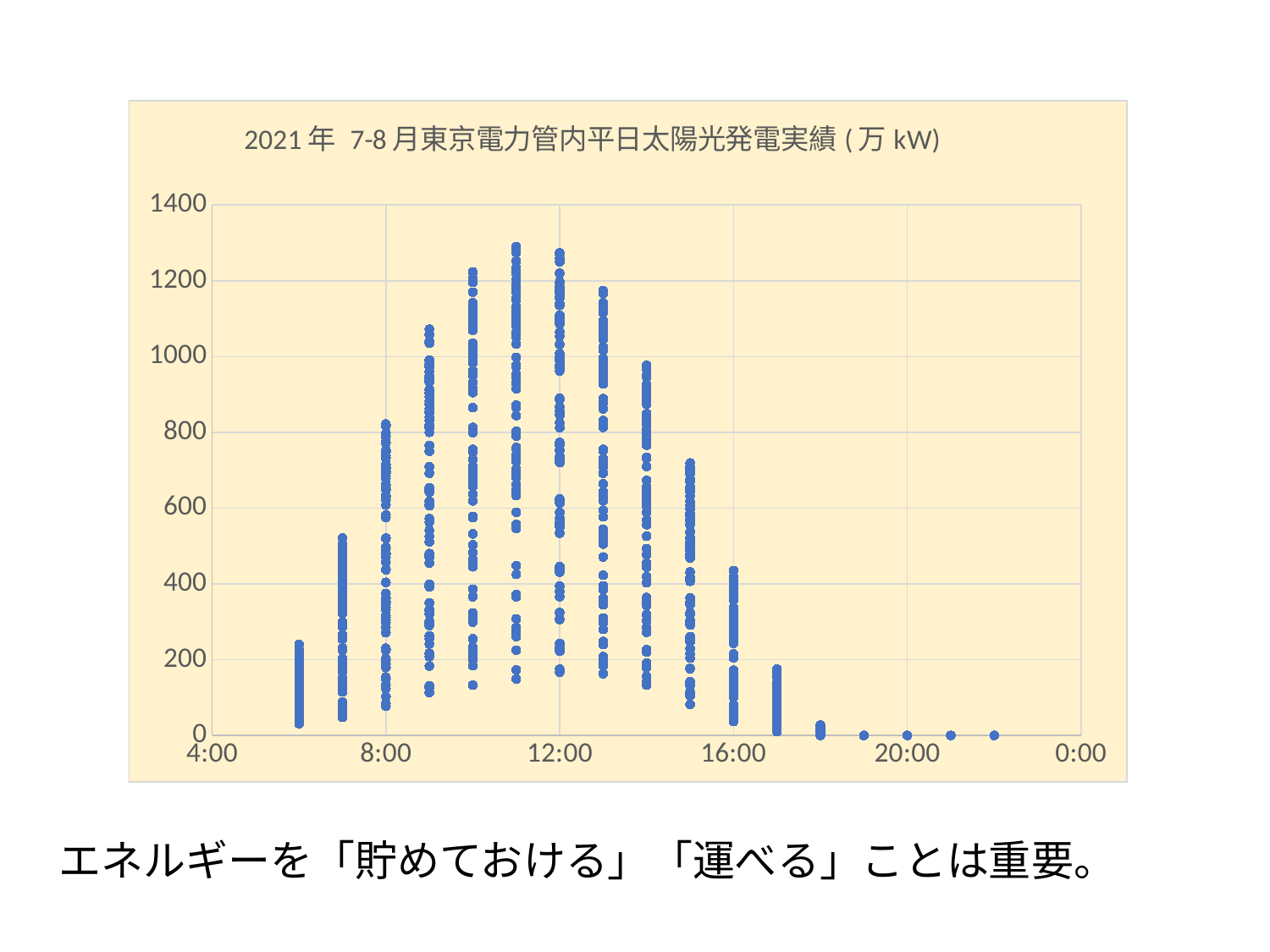

### Chart: 2022年12-1月の東京電力管内太陽光発電実績(万kW)

| Category | 太陽光発電実績 |
|---|---|

### Chart: 2021年 7-8月東京電力管内平日太陽光発電実績(万kW)

| Category | 太陽光発電実績 |
|---|---|
エネルギーを「貯めておける」「運べる」ことは重要。